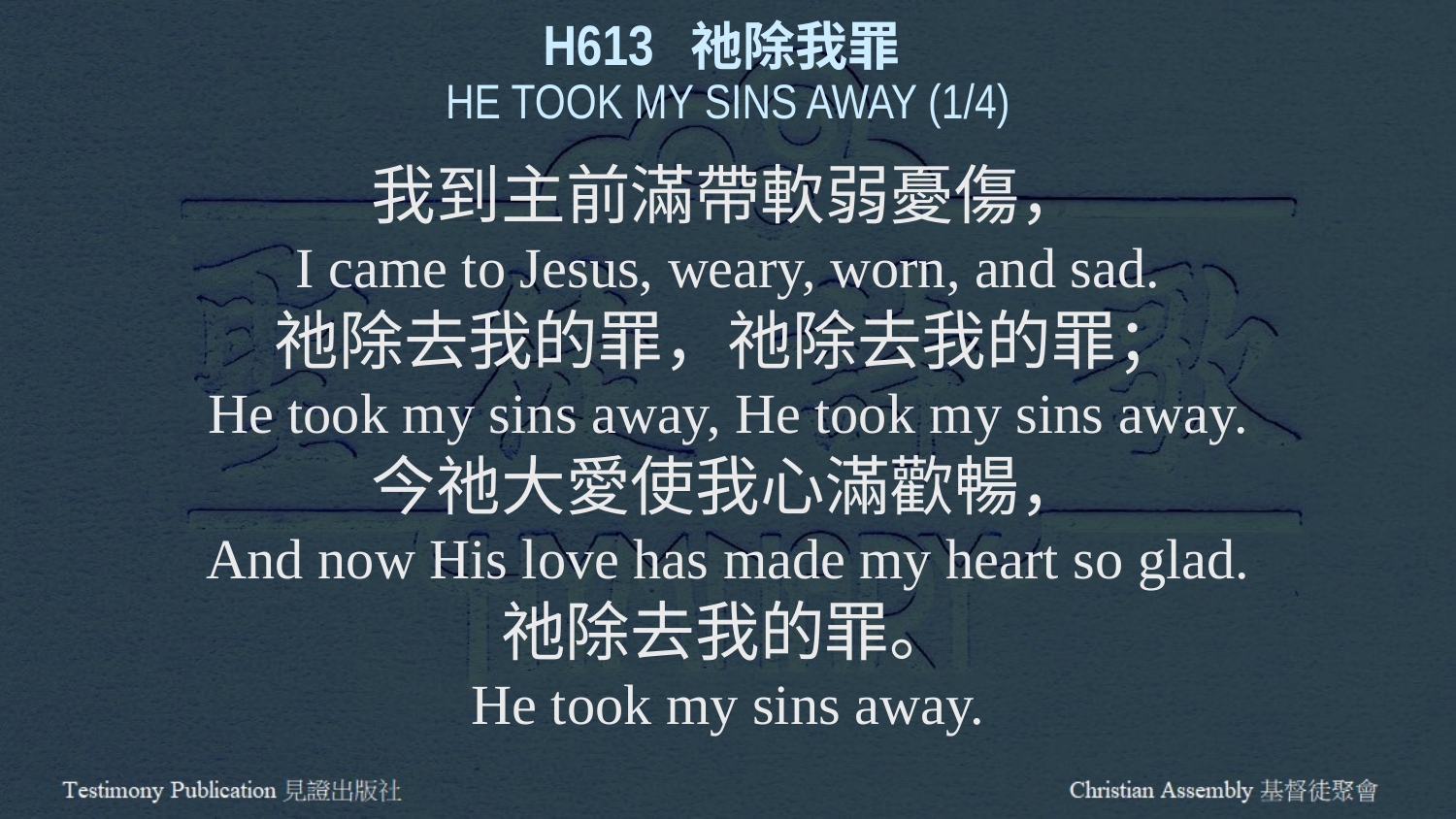

H613  祂除我罪
HE TOOK MY SINS AWAY (1/4)
我到主前滿帶軟弱憂傷，
I came to Jesus, weary, worn, and sad.
祂除去我的罪，祂除去我的罪；
He took my sins away, He took my sins away.
今祂大愛使我心滿歡暢，
And now His love has made my heart so glad.
祂除去我的罪。
He took my sins away.